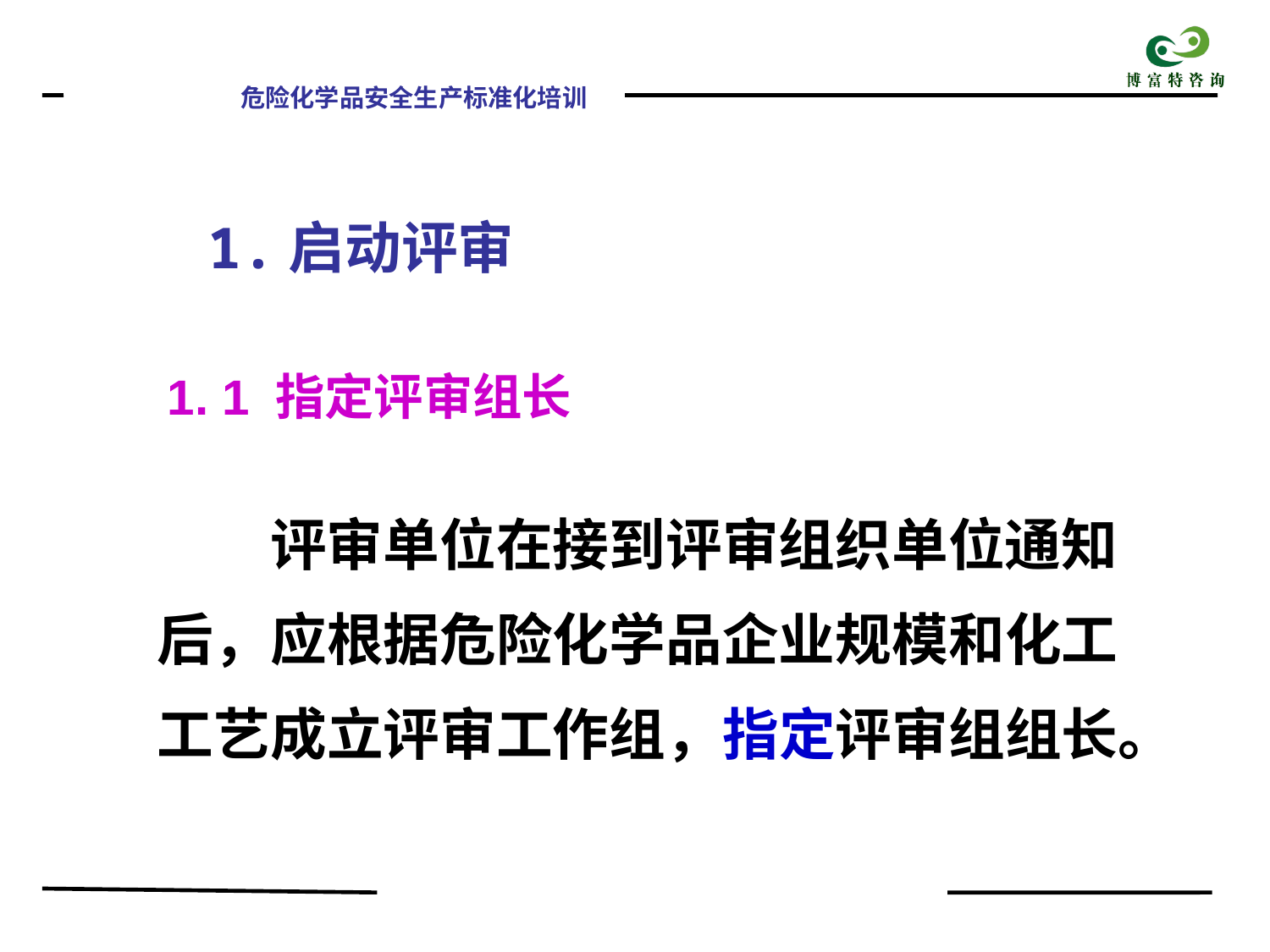

1.启动评审
1. 1 指定评审组长
评审单位在接到评审组织单位通知后，应根据危险化学品企业规模和化工工艺成立评审工作组，指定评审组组长。